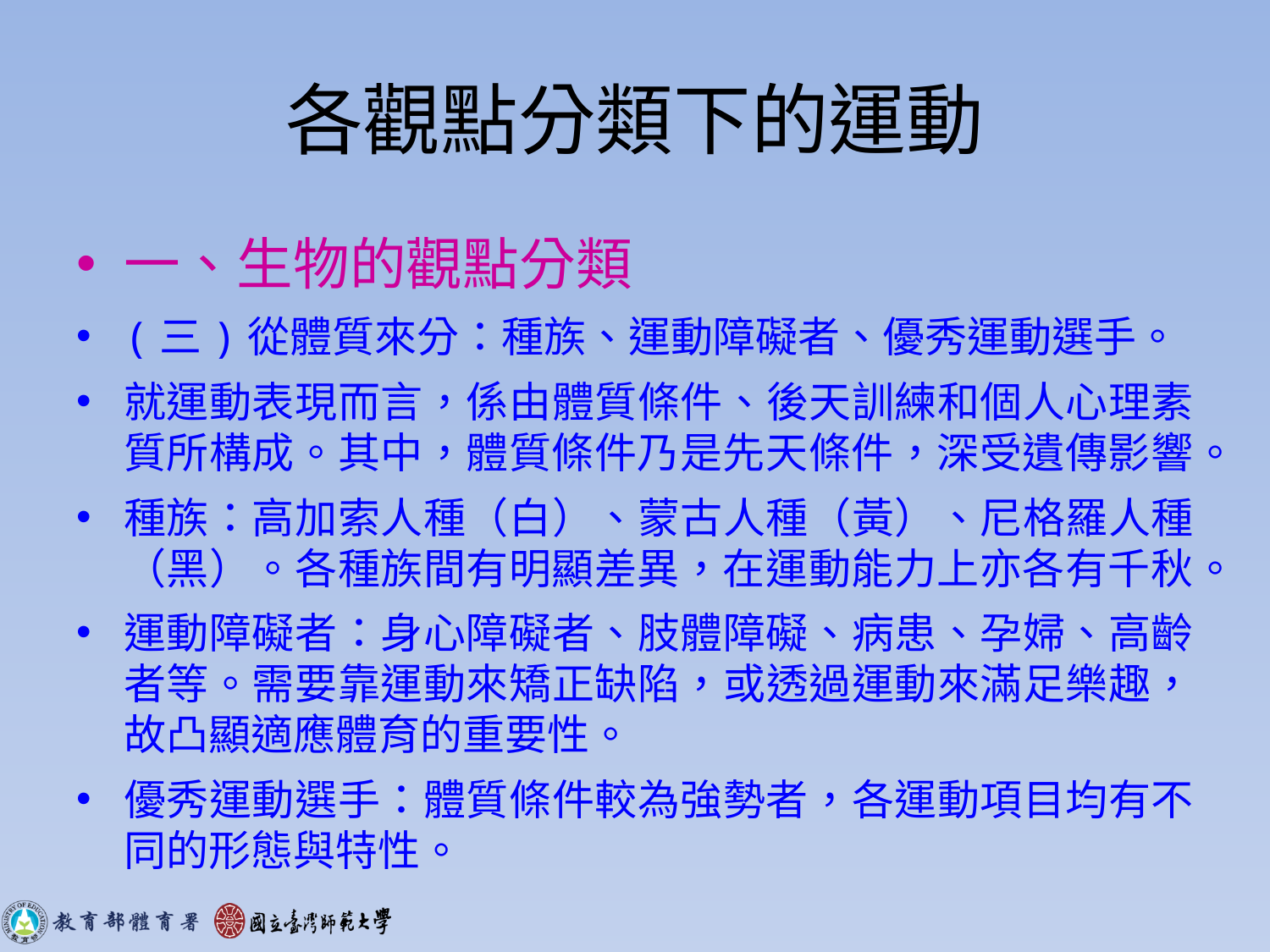

# 各觀點分類下的運動
一、生物的觀點分類
(三)從體質來分：種族、運動障礙者、優秀運動選手。
就運動表現而言，係由體質條件、後天訓練和個人心理素質所構成。其中，體質條件乃是先天條件，深受遺傳影響。
種族：高加索人種（白）、蒙古人種（黃）、尼格羅人種（黑）。各種族間有明顯差異，在運動能力上亦各有千秋。
運動障礙者：身心障礙者、肢體障礙、病患、孕婦、高齡者等。需要靠運動來矯正缺陷，或透過運動來滿足樂趣，故凸顯適應體育的重要性。
優秀運動選手：體質條件較為強勢者，各運動項目均有不同的形態與特性。